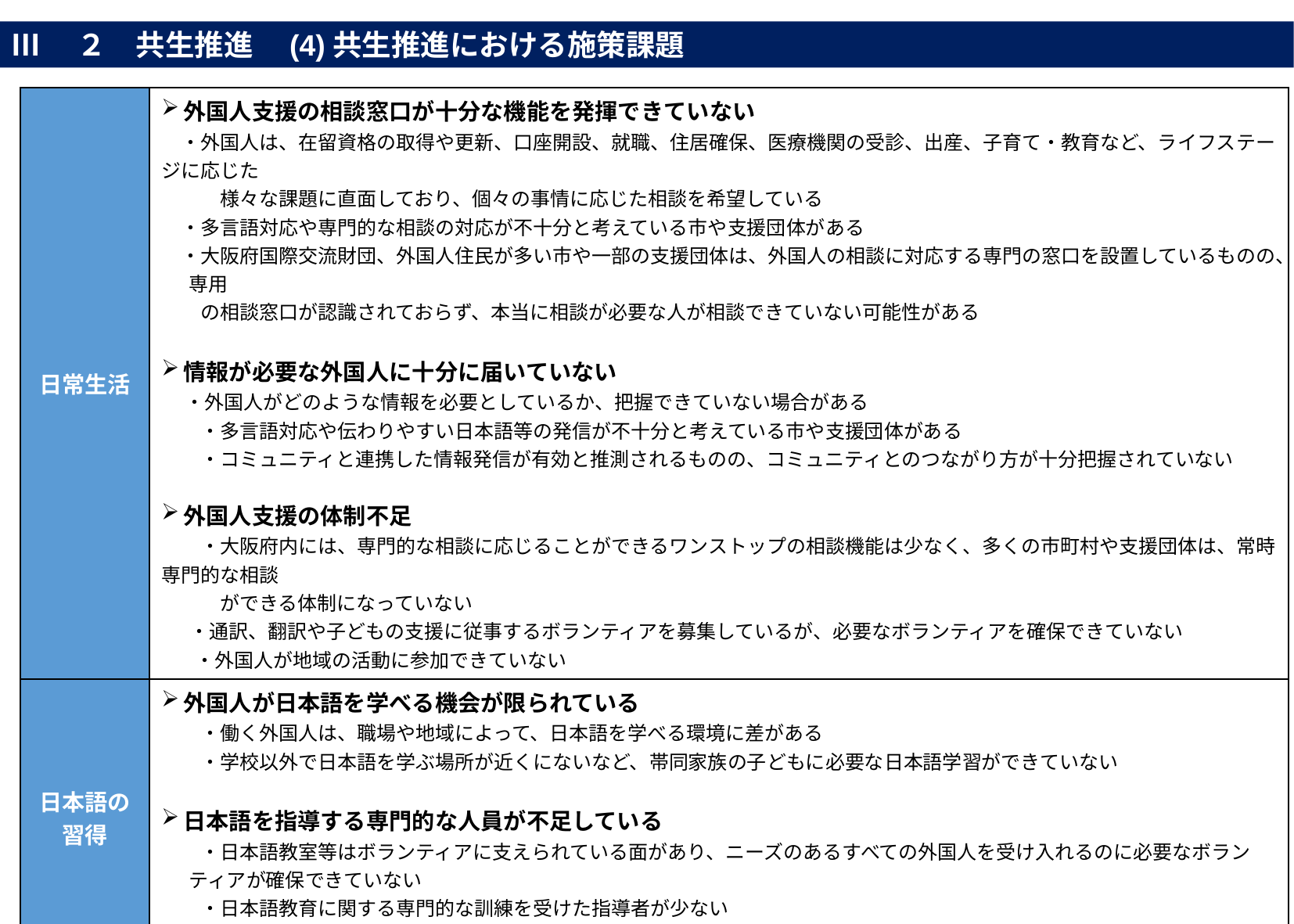

Ⅲ　２　共生推進　(4)共生推進における施策課題
| 日常生活 | 外国人支援の相談窓口が十分な機能を発揮できていない 　・外国人は、在留資格の取得や更新、口座開設、就職、住居確保、医療機関の受診、出産、子育て・教育など、ライフステージに応じた　 　　　様々な課題に直面しており、個々の事情に応じた相談を希望している 　・多言語対応や専門的な相談の対応が不十分と考えている市や支援団体がある 　・大阪府国際交流財団、外国人住民が多い市や一部の支援団体は、外国人の相談に対応する専門の窓口を設置しているものの、専用 　　の相談窓口が認識されておらず、本当に相談が必要な人が相談できていない可能性がある 　 情報が必要な外国人に十分に届いていない 　 ・外国人がどのような情報を必要としているか、把握できていない場合がある 　　・多言語対応や伝わりやすい日本語等の発信が不十分と考えている市や支援団体がある 　　・コミュニティと連携した情報発信が有効と推測されるものの、コミュニティとのつながり方が十分把握されていない 外国人支援の体制不足 　　・大阪府内には、専門的な相談に応じることができるワンストップの相談機能は少なく、多くの市町村や支援団体は、常時専門的な相談 　　　ができる体制になっていない 　 ・通訳、翻訳や子どもの支援に従事するボランティアを募集しているが、必要なボランティアを確保できていない 　・外国人が地域の活動に参加できていない |
| --- | --- |
| 日本語の習得 | 外国人が日本語を学べる機会が限られている 　　・働く外国人は、職場や地域によって、日本語を学べる環境に差がある 　　・学校以外で日本語を学ぶ場所が近くにないなど、帯同家族の子どもに必要な日本語学習ができていない 　　 日本語を指導する専門的な人員が不足している 　　・日本語教室等はボランティアに支えられている面があり、ニーズのあるすべての外国人を受け入れるのに必要なボランティアが確保できていない 　　・日本語教育に関する専門的な訓練を受けた指導者が少ない 　　・帯同家族の子どもが通う学校によっては、十分な日本語指導を受けることができていない場合がある |
44